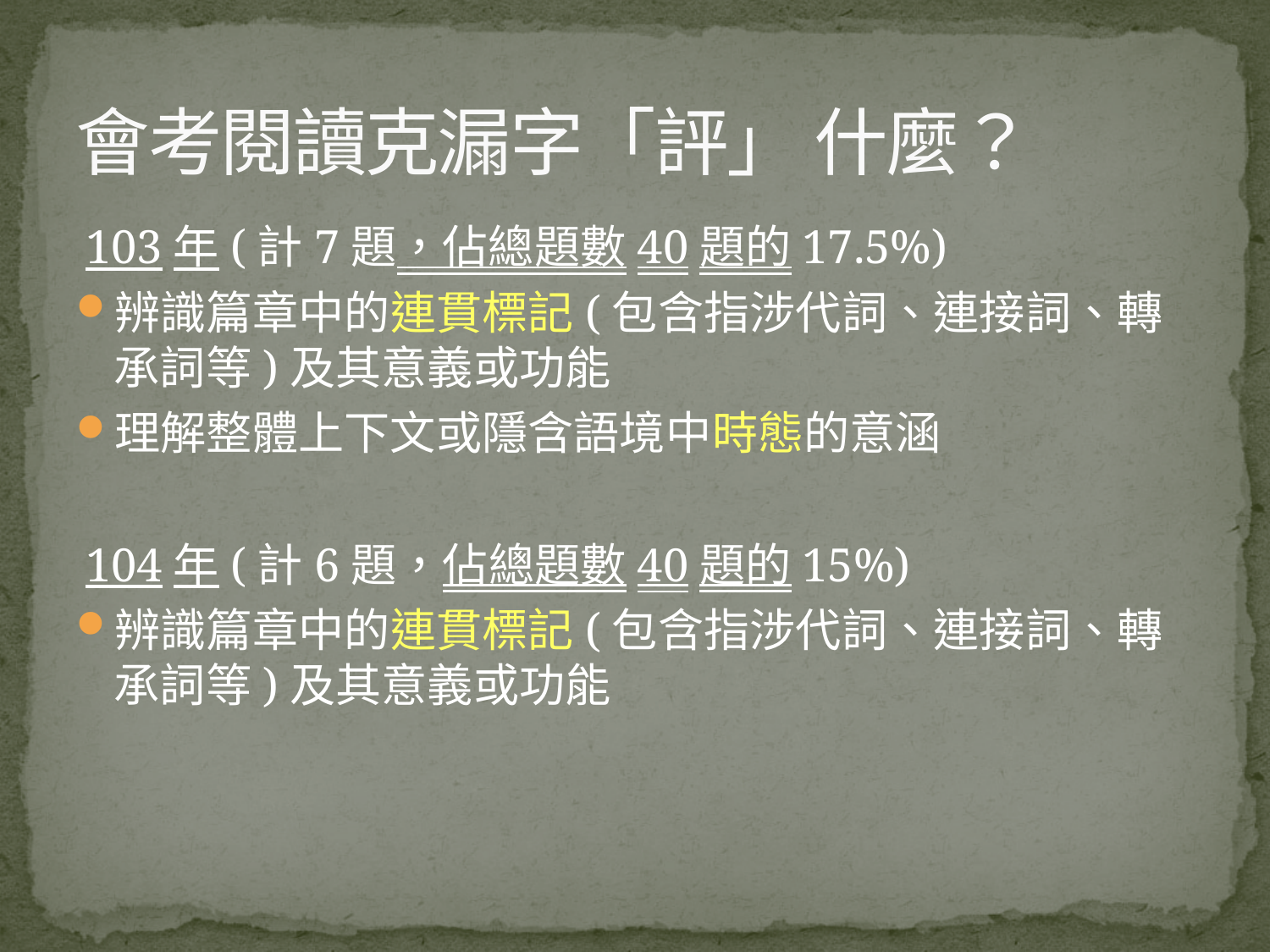

# 會考閱讀克漏字「評」 什麼？
103年(計7題，佔總題數40題的17.5%)
辨識篇章中的連貫標記(包含指涉代詞、連接詞、轉承詞等)及其意義或功能
理解整體上下文或隱含語境中時態的意涵

104年(計6題，佔總題數40題的15%)
辨識篇章中的連貫標記(包含指涉代詞、連接詞、轉承詞等)及其意義或功能